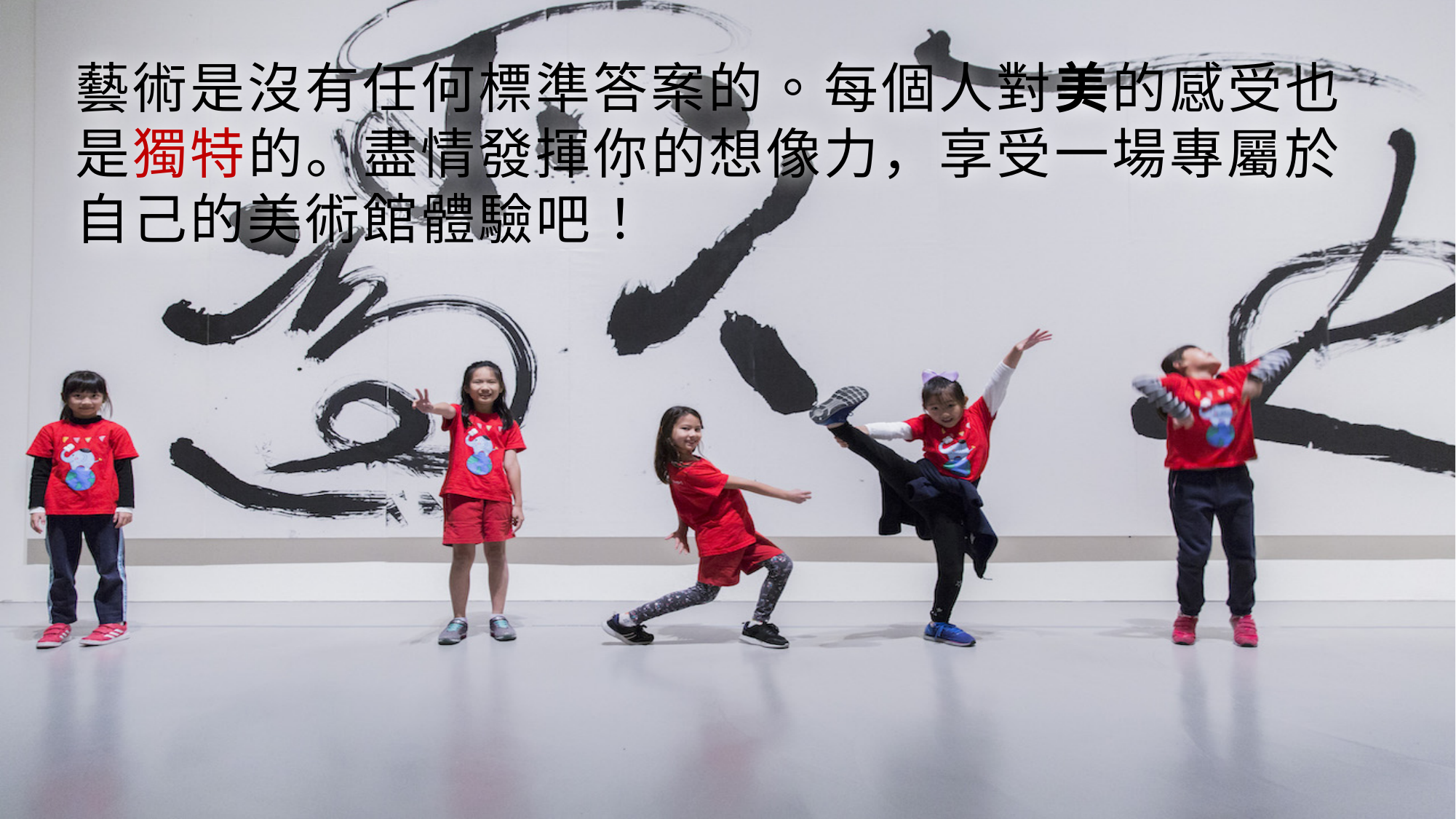

藝術是沒有任何標準答案的。每個人對美的感受也是獨特的。盡情發揮你的想像力，享受一場專屬於自己的美術館體驗吧！